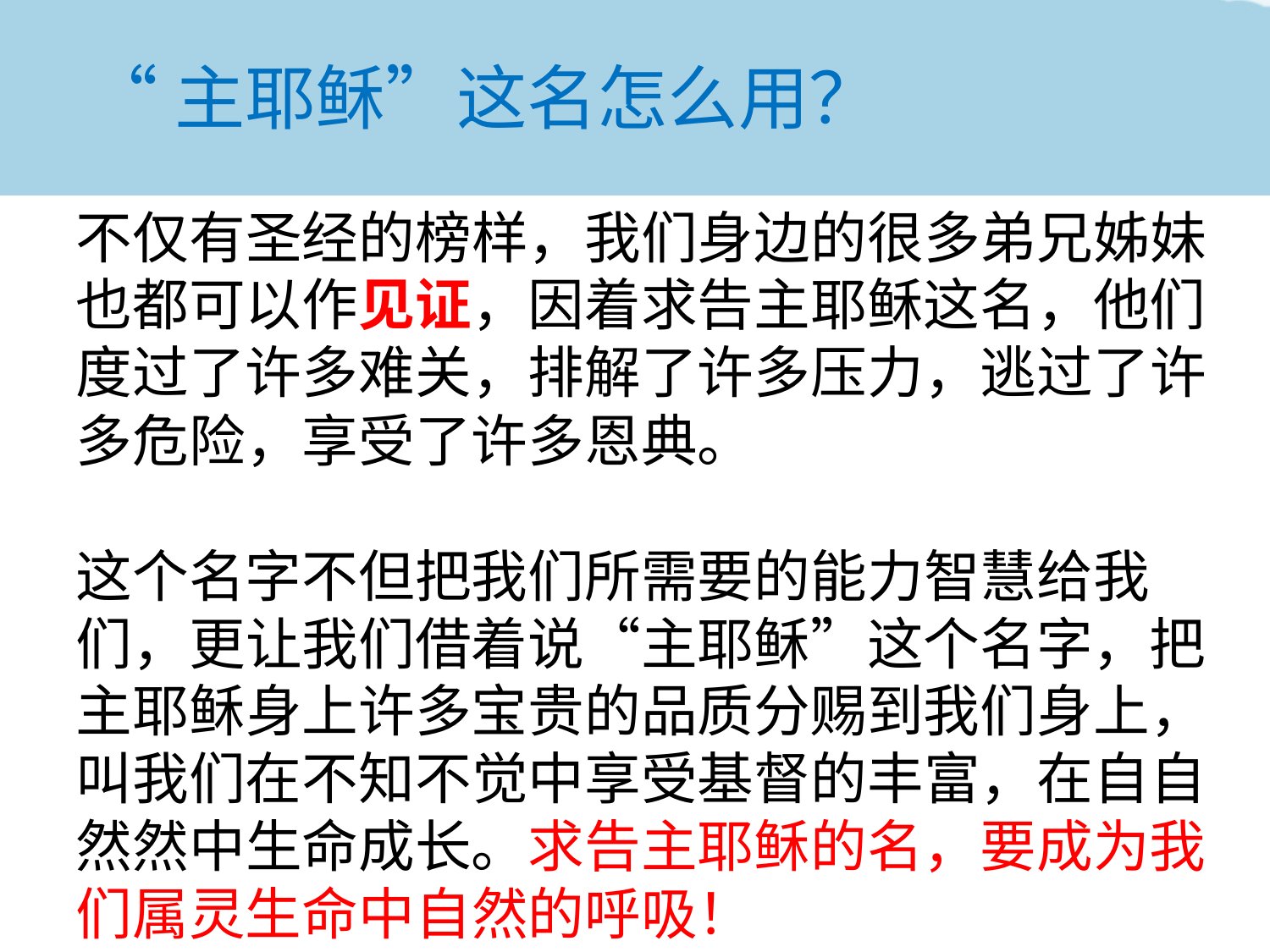

“主耶稣”这名怎么用？
不仅有圣经的榜样，我们身边的很多弟兄姊妹也都可以作见证，因着求告主耶稣这名，他们度过了许多难关，排解了许多压力，逃过了许多危险，享受了许多恩典。

这个名字不但把我们所需要的能力智慧给我们，更让我们借着说“主耶稣”这个名字，把主耶稣身上许多宝贵的品质分赐到我们身上，叫我们在不知不觉中享受基督的丰富，在自自然然中生命成长。求告主耶稣的名，要成为我们属灵生命中自然的呼吸！
讲真理传福音